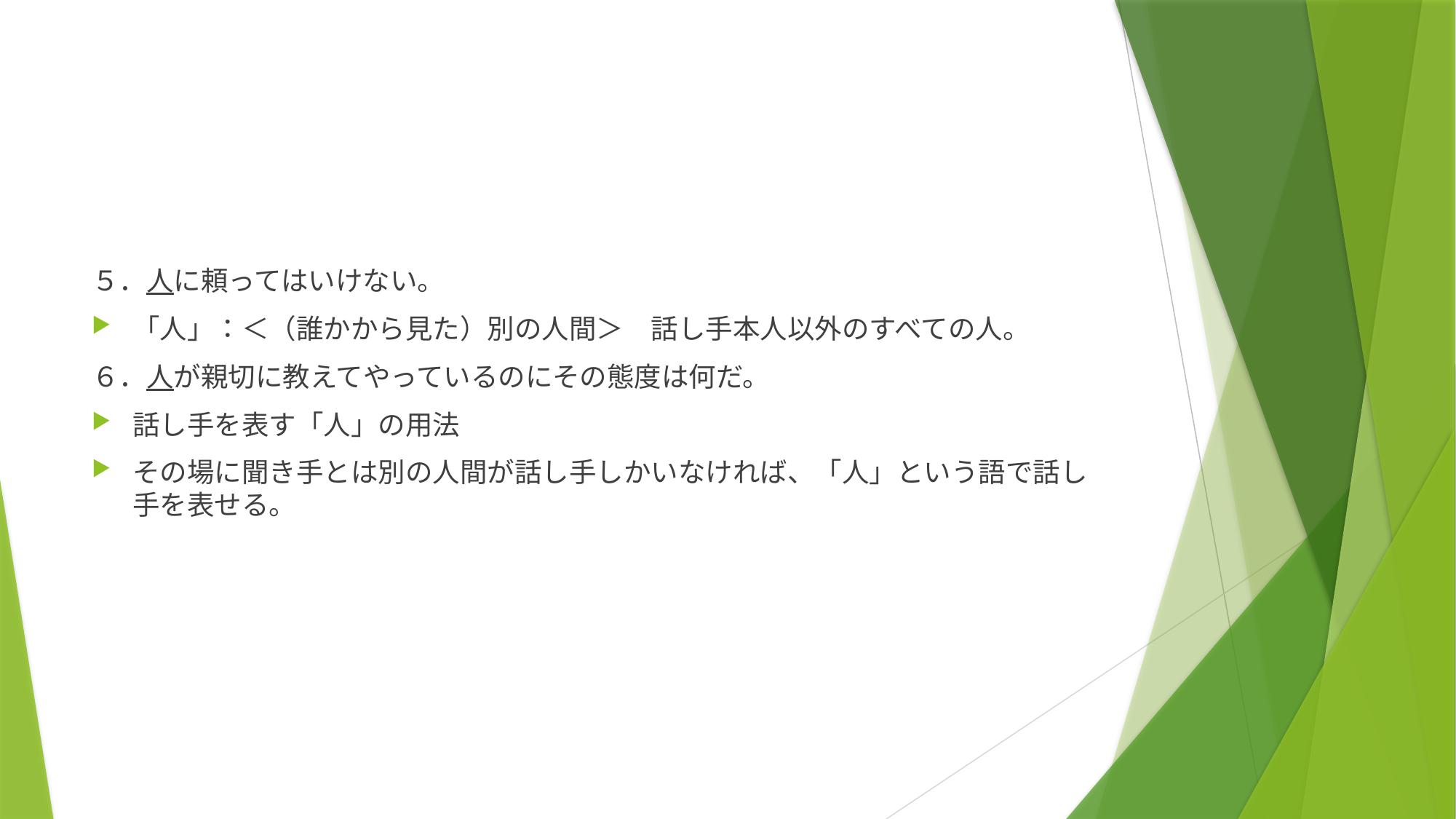

#
５．人に頼ってはいけない。
「人」：＜（誰かから見た）別の人間＞　話し手本人以外のすべての人。
６．人が親切に教えてやっているのにその態度は何だ。
話し手を表す「人」の用法
その場に聞き手とは別の人間が話し手しかいなければ、「人」という語で話し手を表せる。